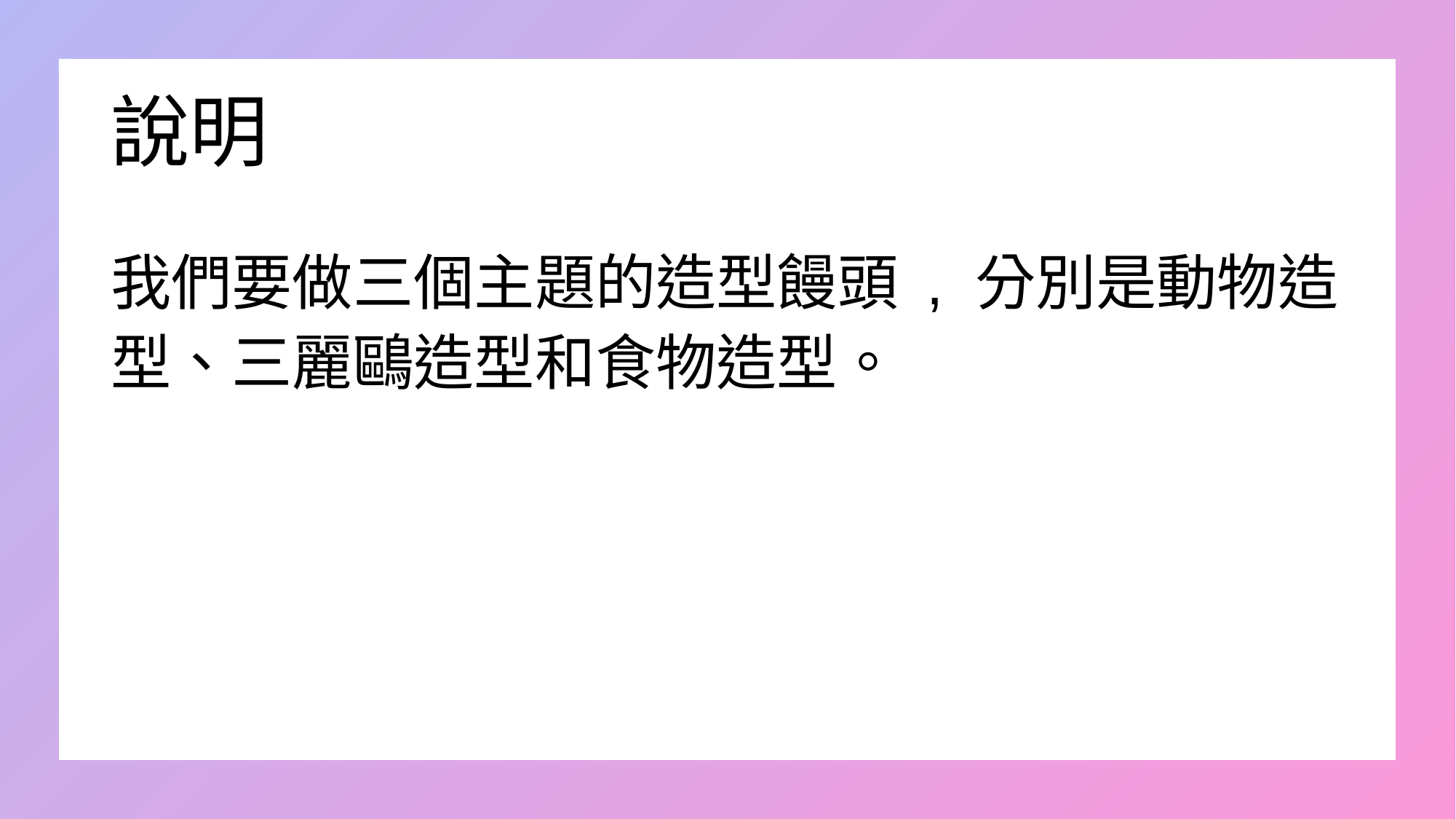

# 說明
我們要做三個主題的造型饅頭 , 分別是動物造型、三麗鷗造型和食物造型。